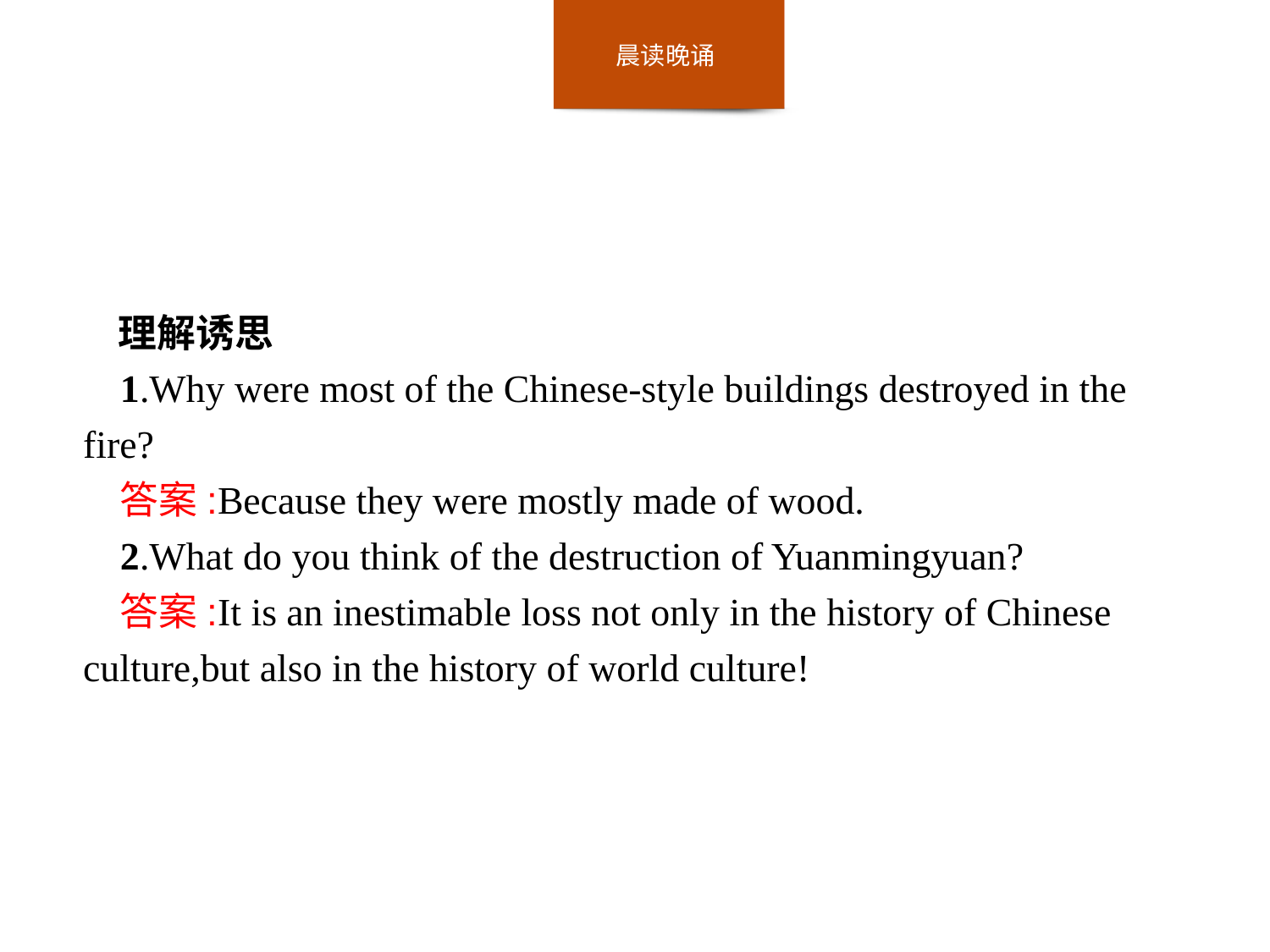

理解诱思
1.Why were most of the Chinese-style buildings destroyed in the fire?
答案:Because they were mostly made of wood.
2.What do you think of the destruction of Yuanmingyuan?
答案:It is an inestimable loss not only in the history of Chinese culture,but also in the history of world culture!